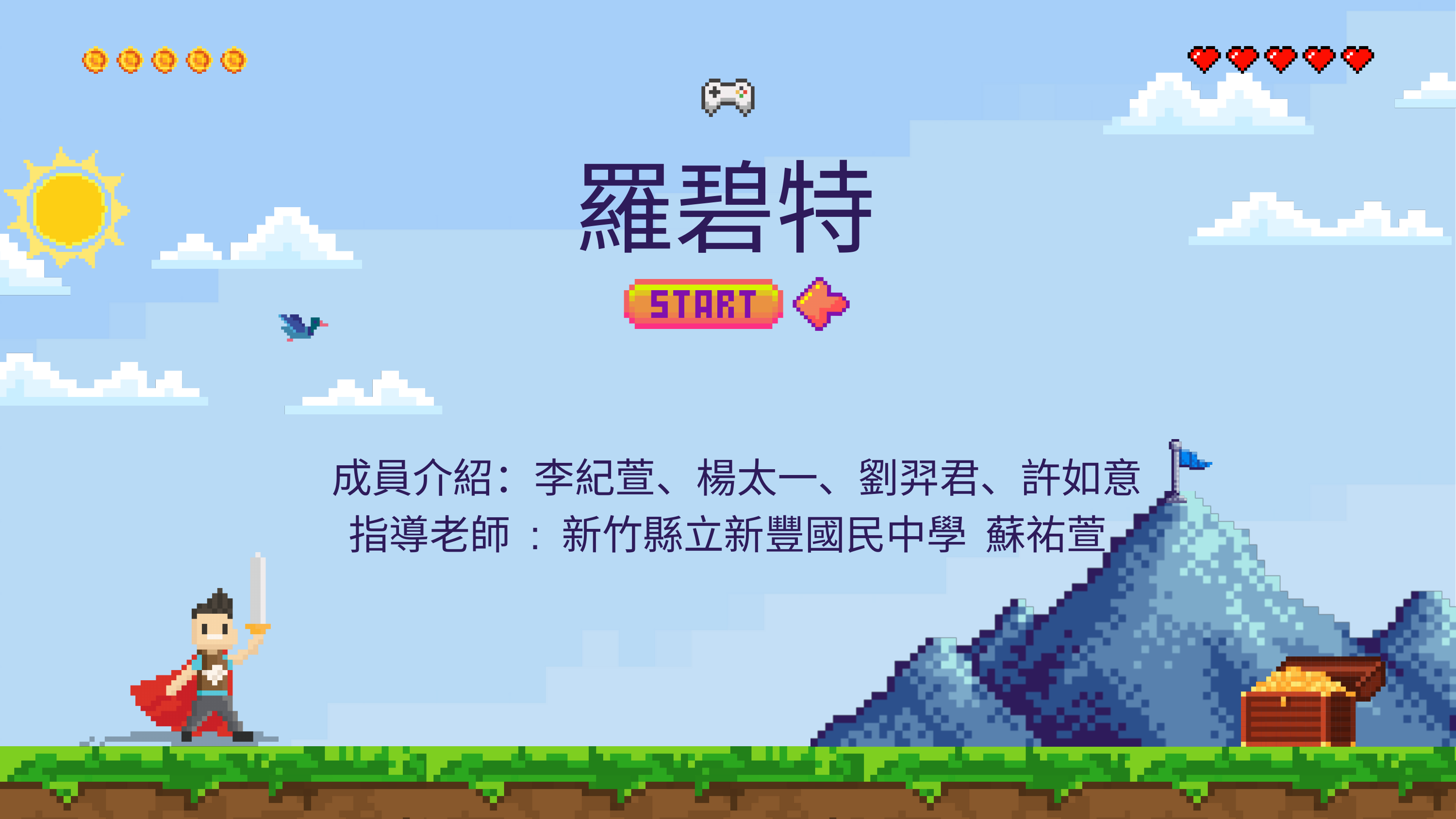

羅碧特

成員介紹：李紀萱、楊太一、劉羿君、許如意指導老師 : 新竹縣立新豐國民中學  蘇祐萱